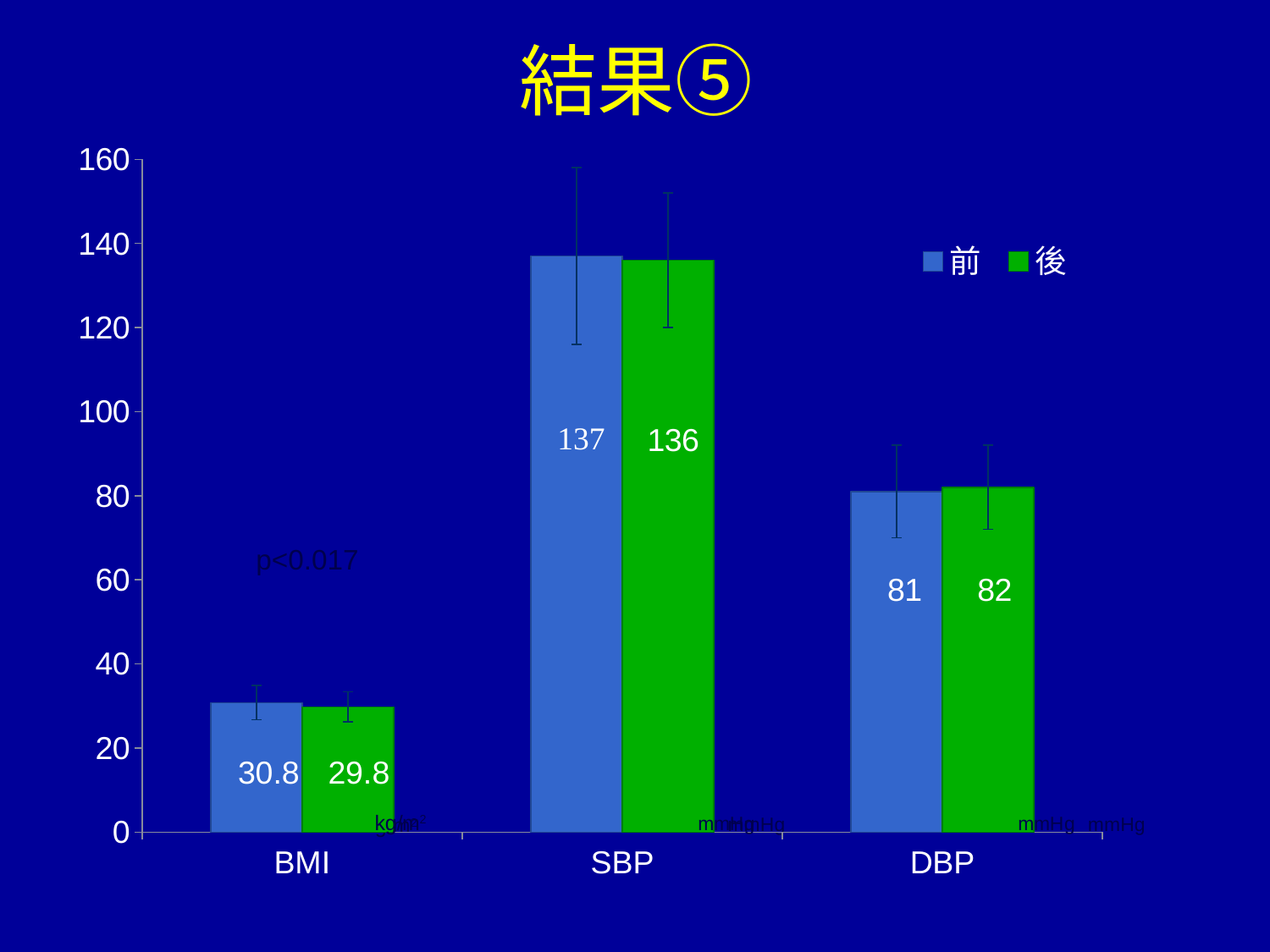

結果⑤

### Chart

| Category | 前 | 後 |
|---|---|---|
| BMI | 30.8 | 29.8 |
| SBP | 137.0 | 136.0 |
| DBP | 81.0 | 82.0 |
 p<0.017
 p<0.017
30.8
29.8
 kg/m2
mmHg
mmHg